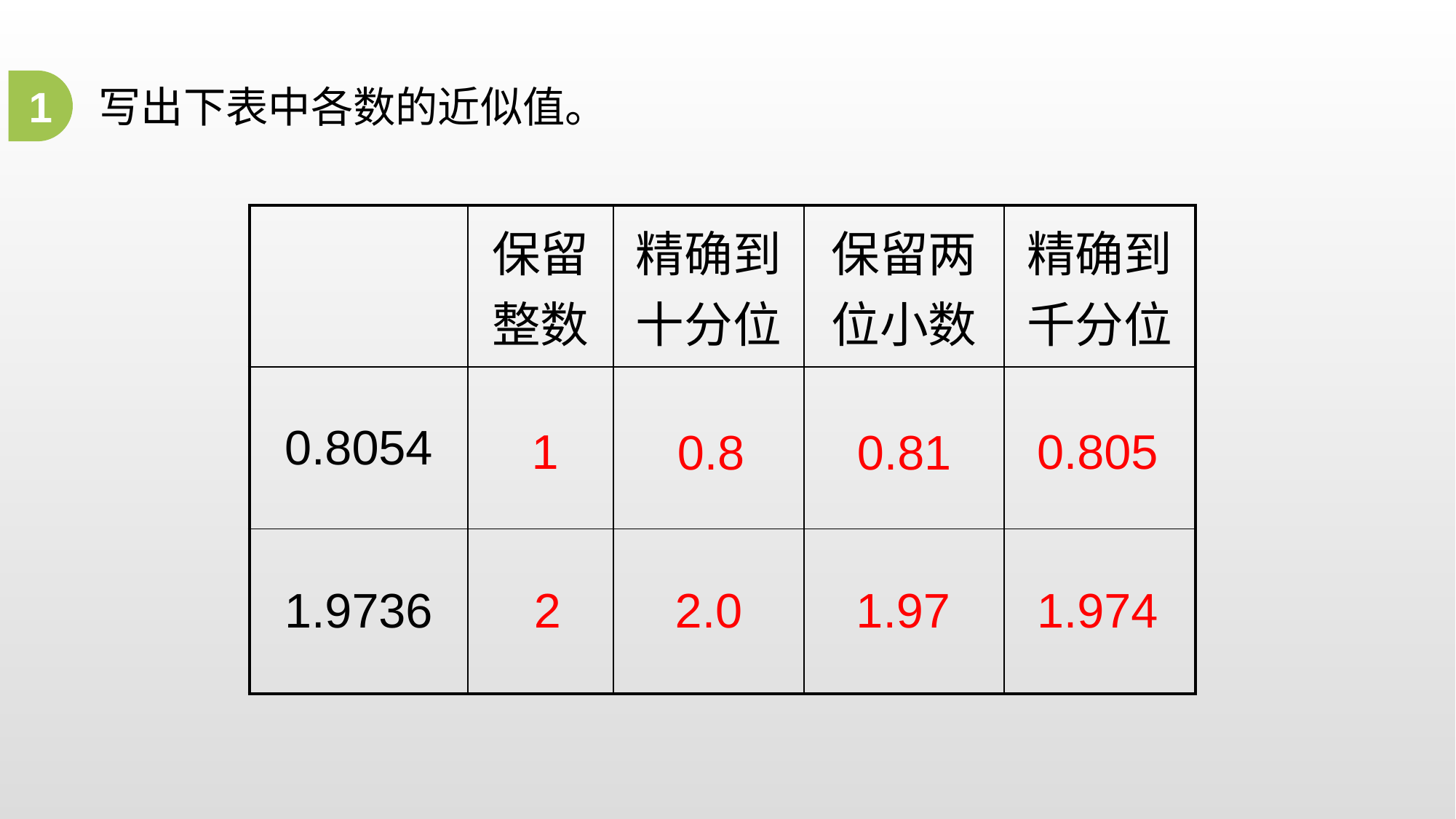

1
写出下表中各数的近似值。
|  | 保留整数 | 精确到十分位 | 保留两位小数 | 精确到千分位 |
| --- | --- | --- | --- | --- |
| 0.8054 |  |  |  |  |
| 1.9736 |  |  |  |  |
1
0.805
0.8
0.81
2
2.0
1.97
1.974